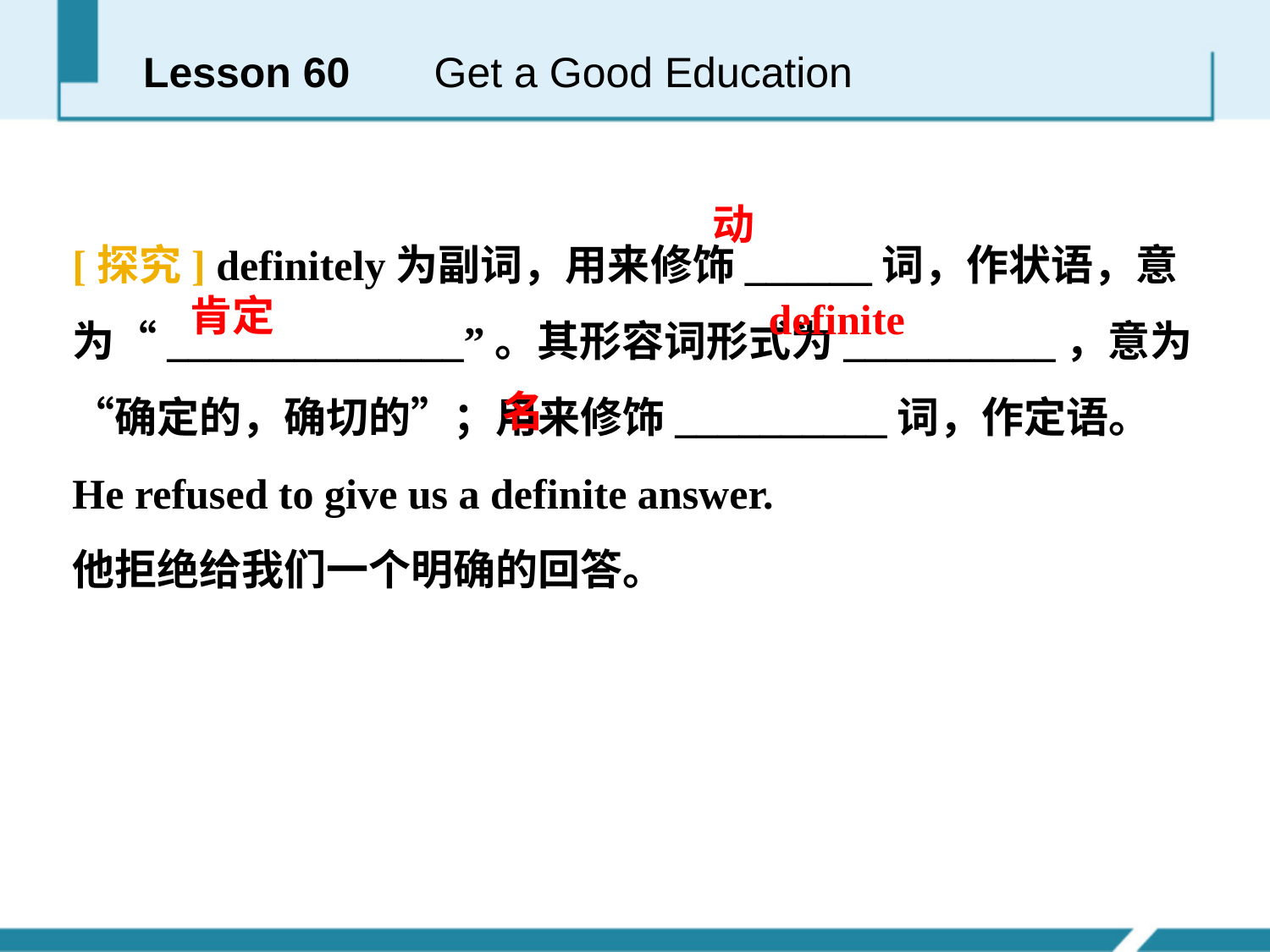

Lesson 60 　 Get a Good Education

动
[探究] definitely为副词，用来修饰______词，作状语，意为“______________”。其形容词形式为__________，意为“确定的，确切的”；用来修饰__________词，作定语。
He refused to give us a definite answer.
他拒绝给我们一个明确的回答。
肯定
definite

名